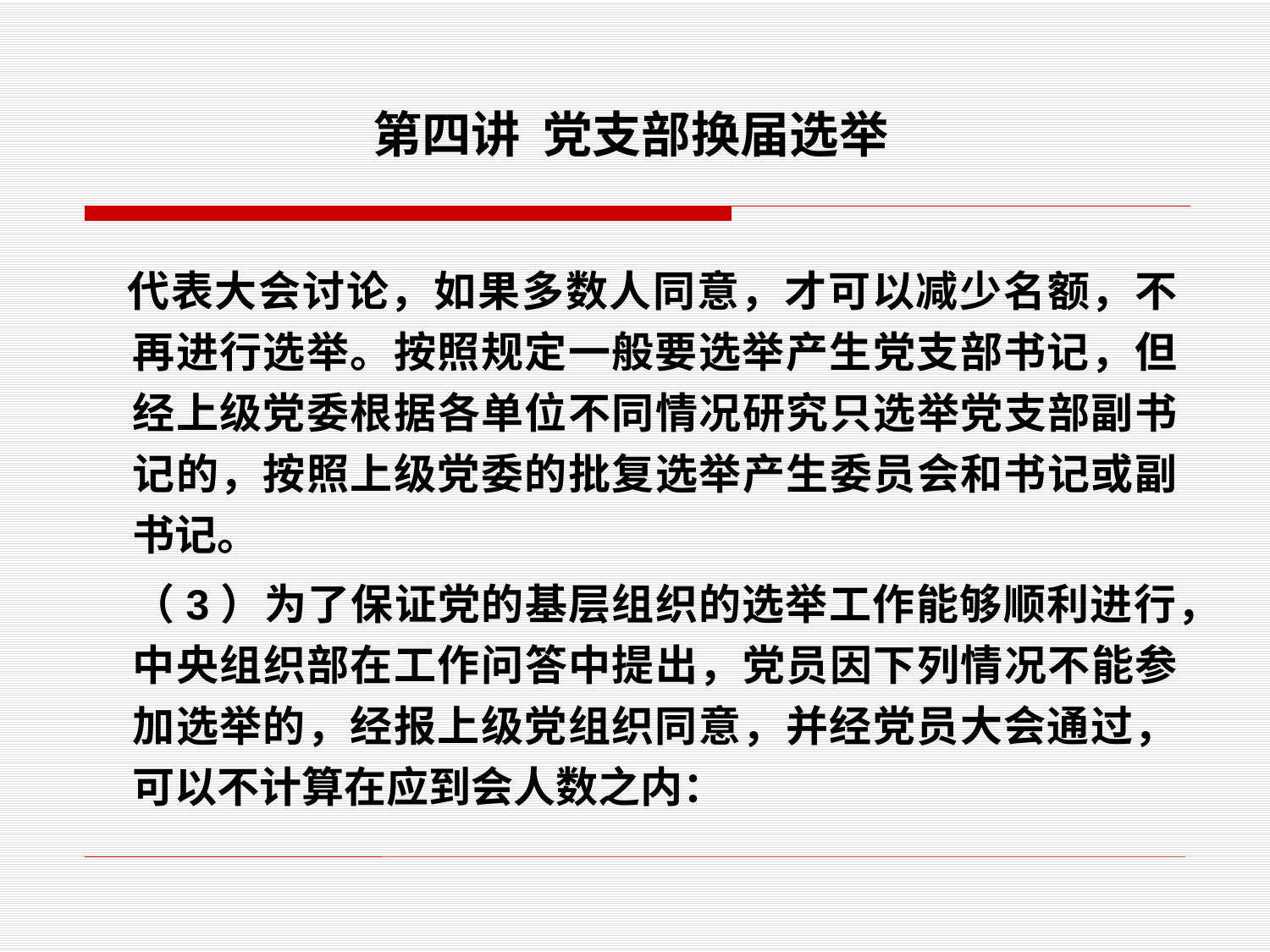

# 第四讲  党支部换届选举
    代表大会讨论，如果多数人同意，才可以减少名额，不再进行选举。按照规定一般要选举产生党支部书记，但经上级党委根据各单位不同情况研究只选举党支部副书记的，按照上级党委的批复选举产生委员会和书记或副书记。
     （3）为了保证党的基层组织的选举工作能够顺利进行，中央组织部在工作问答中提出，党员因下列情况不能参加选举的，经报上级党组织同意，并经党员大会通过，可以不计算在应到会人数之内：